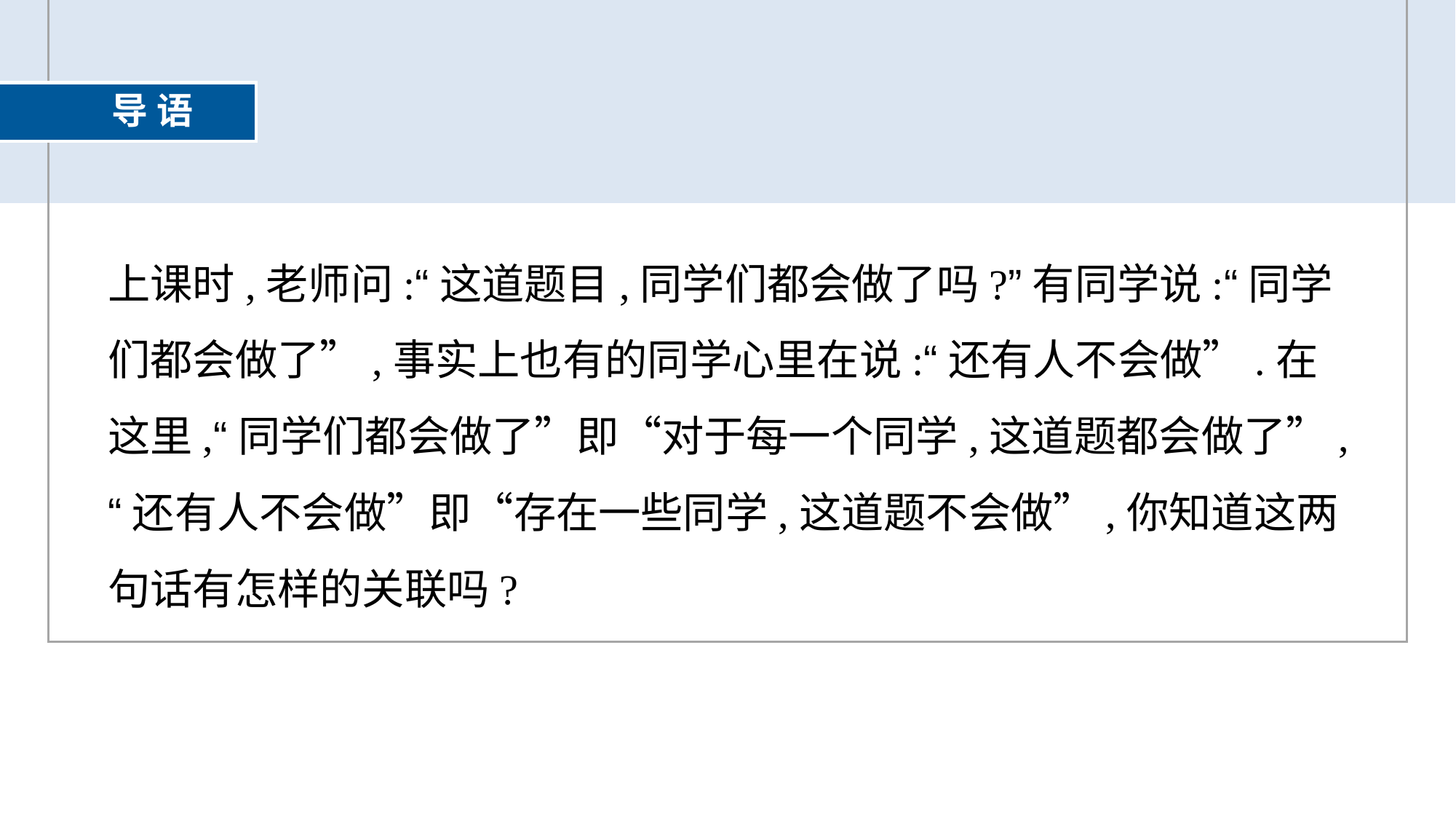

导 语

上课时,老师问:“这道题目,同学们都会做了吗?”有同学说:“同学们都会做了”,事实上也有的同学心里在说:“还有人不会做”.在这里,“同学们都会做了”即“对于每一个同学,这道题都会做了”,“还有人不会做”即“存在一些同学,这道题不会做”,你知道这两句话有怎样的关联吗?